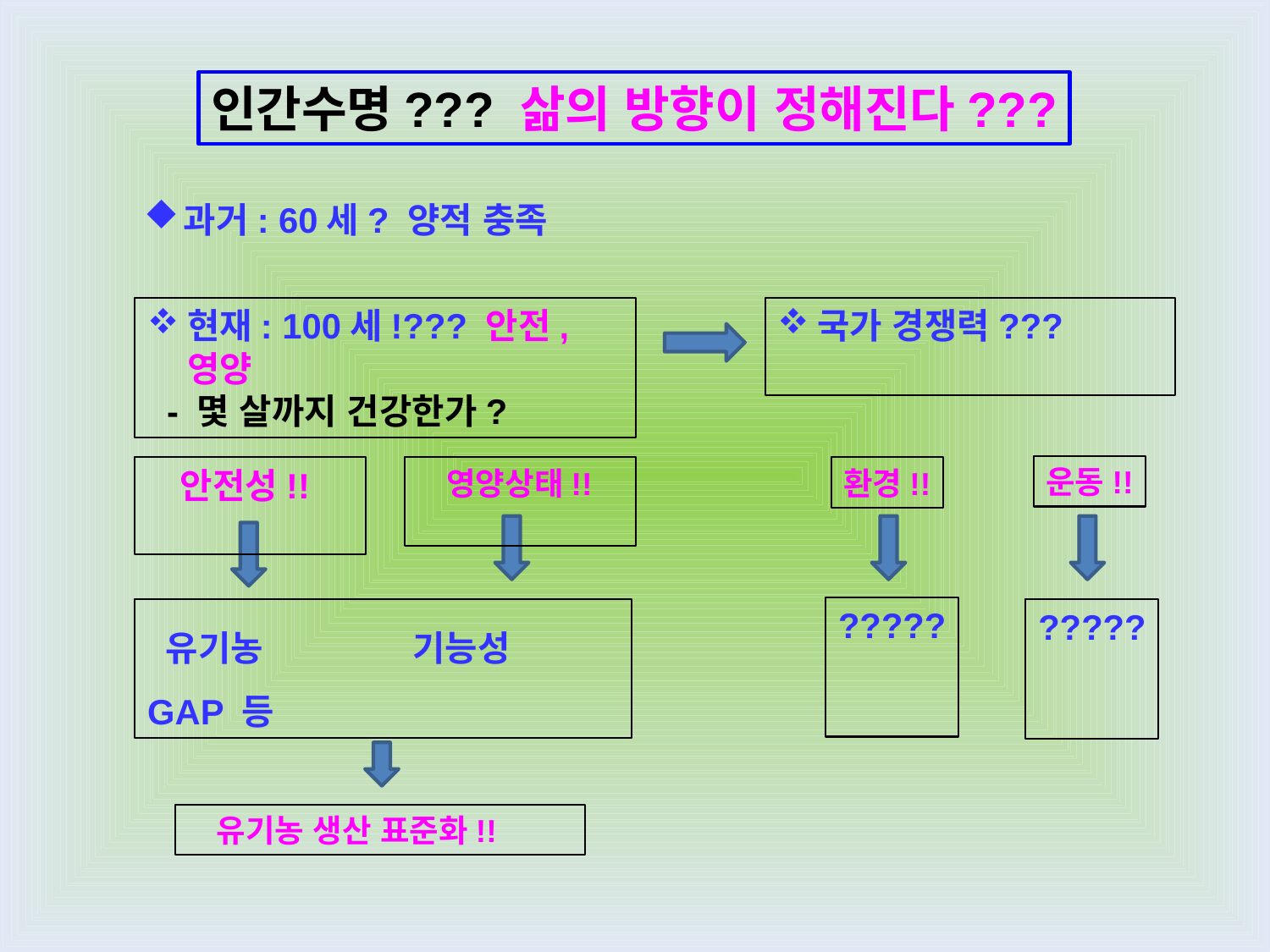

인간수명??? 삶의 방향이 정해진다???
과거: 60세? 양적 충족
현재: 100세!??? 안전, 영양
  - 몇 살까지 건강한가?
국가 경쟁력???

운동!!
   안전성!!
   영양상태!!
환경!!

?????

 유기농               기능성
GAP 등
?????

   유기농 생산 표준화!!